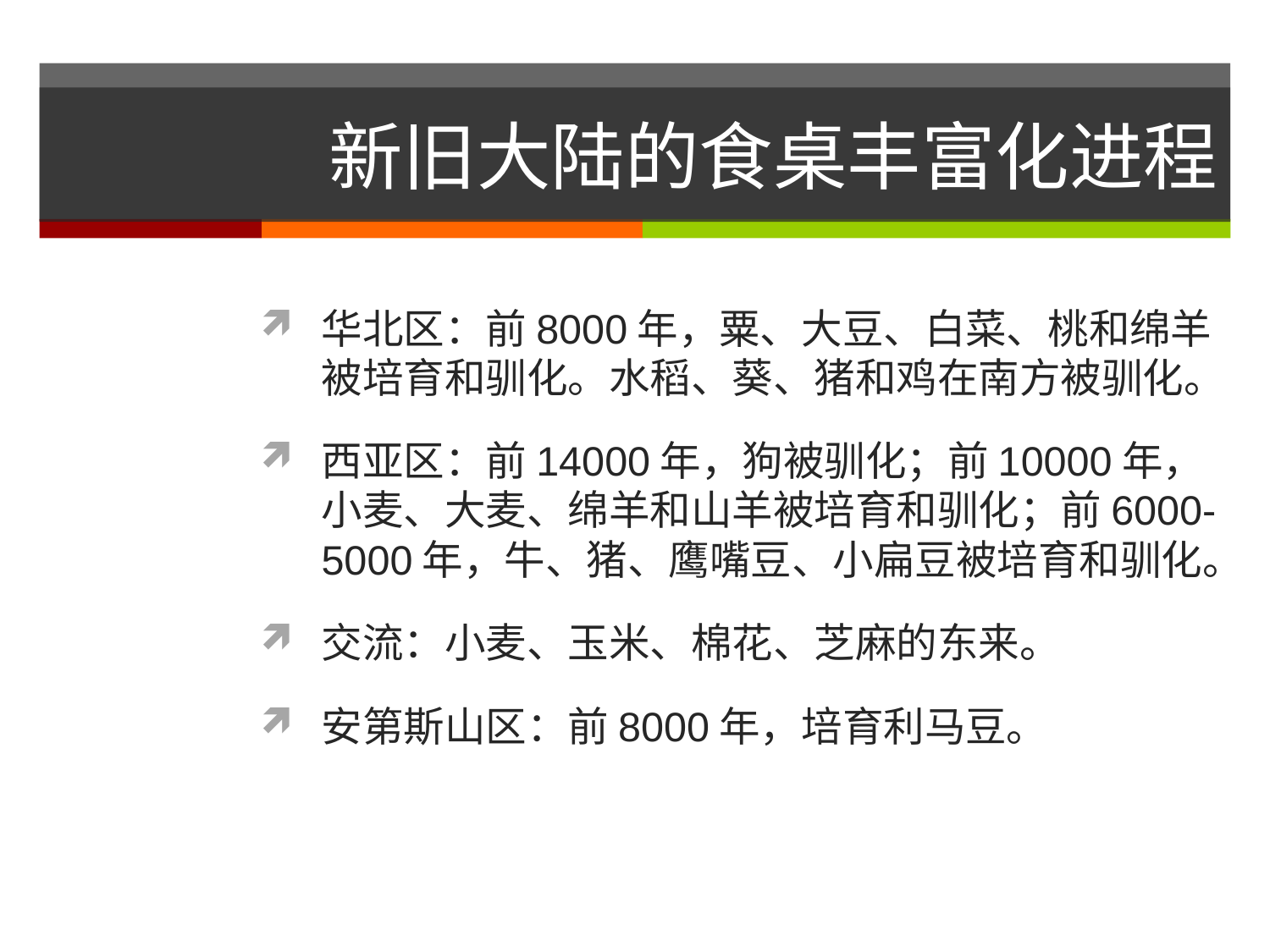

# 新旧大陆的食桌丰富化进程
华北区：前8000年，粟、大豆、白菜、桃和绵羊被培育和驯化。水稻、葵、猪和鸡在南方被驯化。
西亚区：前14000年，狗被驯化；前10000年，小麦、大麦、绵羊和山羊被培育和驯化；前6000-5000年，牛、猪、鹰嘴豆、小扁豆被培育和驯化。
交流：小麦、玉米、棉花、芝麻的东来。
安第斯山区：前8000年，培育利马豆。